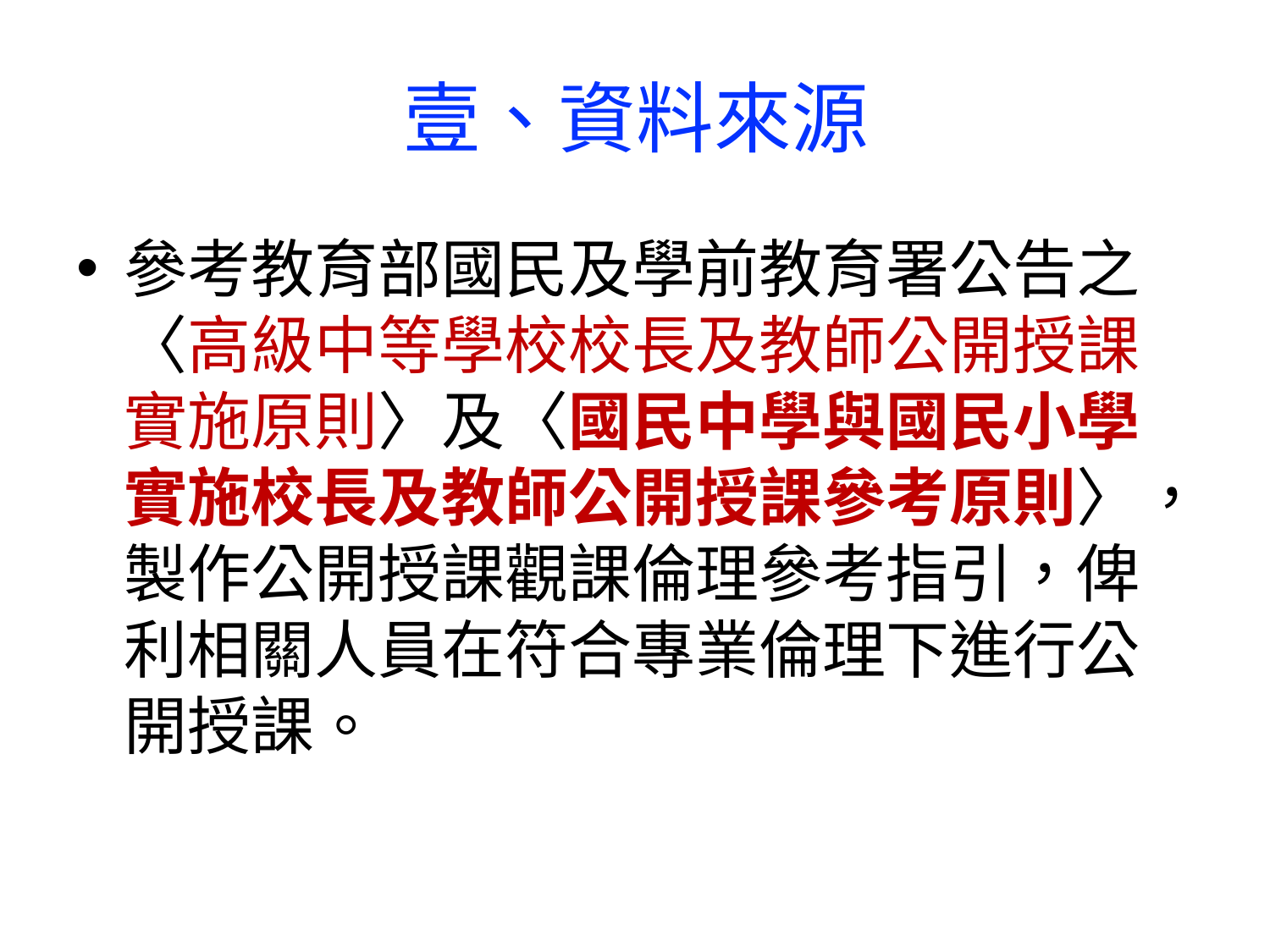

# 壹、資料來源
參考教育部國民及學前教育署公告之〈高級中等學校校長及教師公開授課實施原則〉及〈國民中學與國民小學實施校長及教師公開授課參考原則〉，製作公開授課觀課倫理參考指引，俾利相關人員在符合專業倫理下進行公開授課。